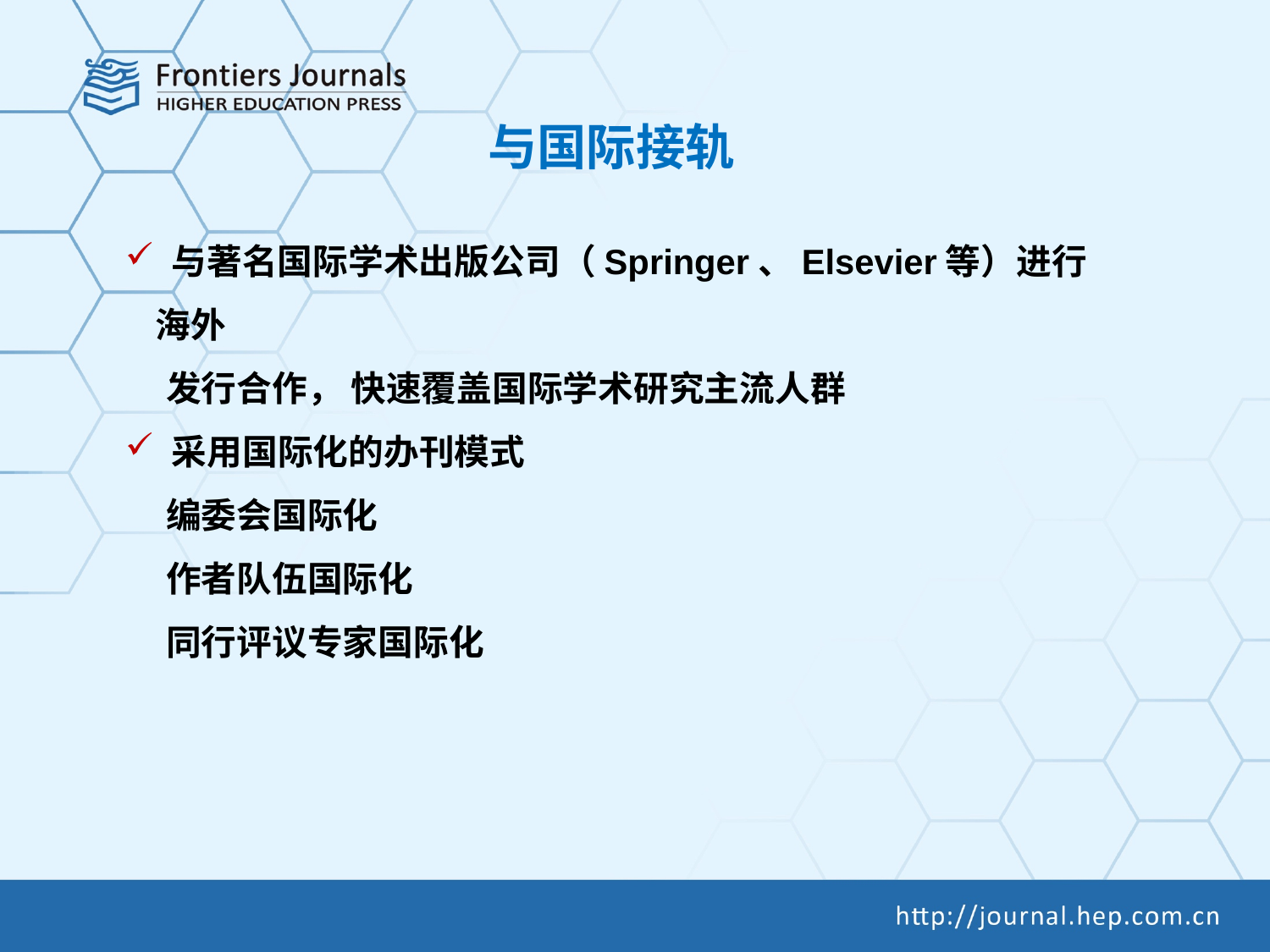

与国际接轨

 与著名国际学术出版公司（Springer、Elsevier等）进行海外
    发行合作， 快速覆盖国际学术研究主流人群
 采用国际化的办刊模式
    编委会国际化
    作者队伍国际化
    同行评议专家国际化